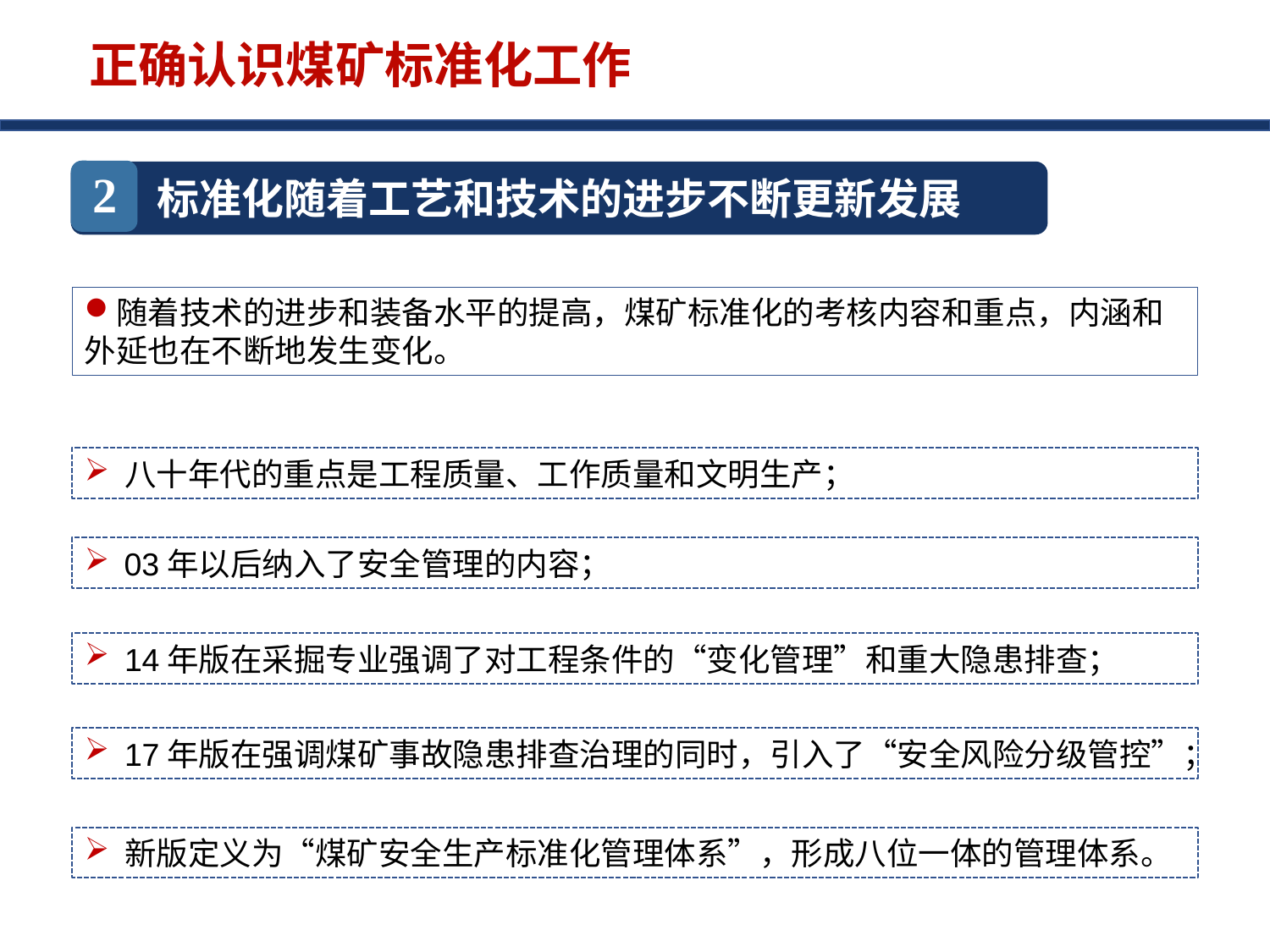

正确认识煤矿标准化工作

2

标准化随着工艺和技术的进步不断更新发展
随着技术的进步和装备水平的提高，煤矿标准化的考核内容和重点，内涵和外延也在不断地发生变化。
八十年代的重点是工程质量、工作质量和文明生产；
03年以后纳入了安全管理的内容；
14年版在采掘专业强调了对工程条件的“变化管理”和重大隐患排查；
17年版在强调煤矿事故隐患排查治理的同时，引入了“安全风险分级管控”；
新版定义为“煤矿安全生产标准化管理体系”，形成八位一体的管理体系。